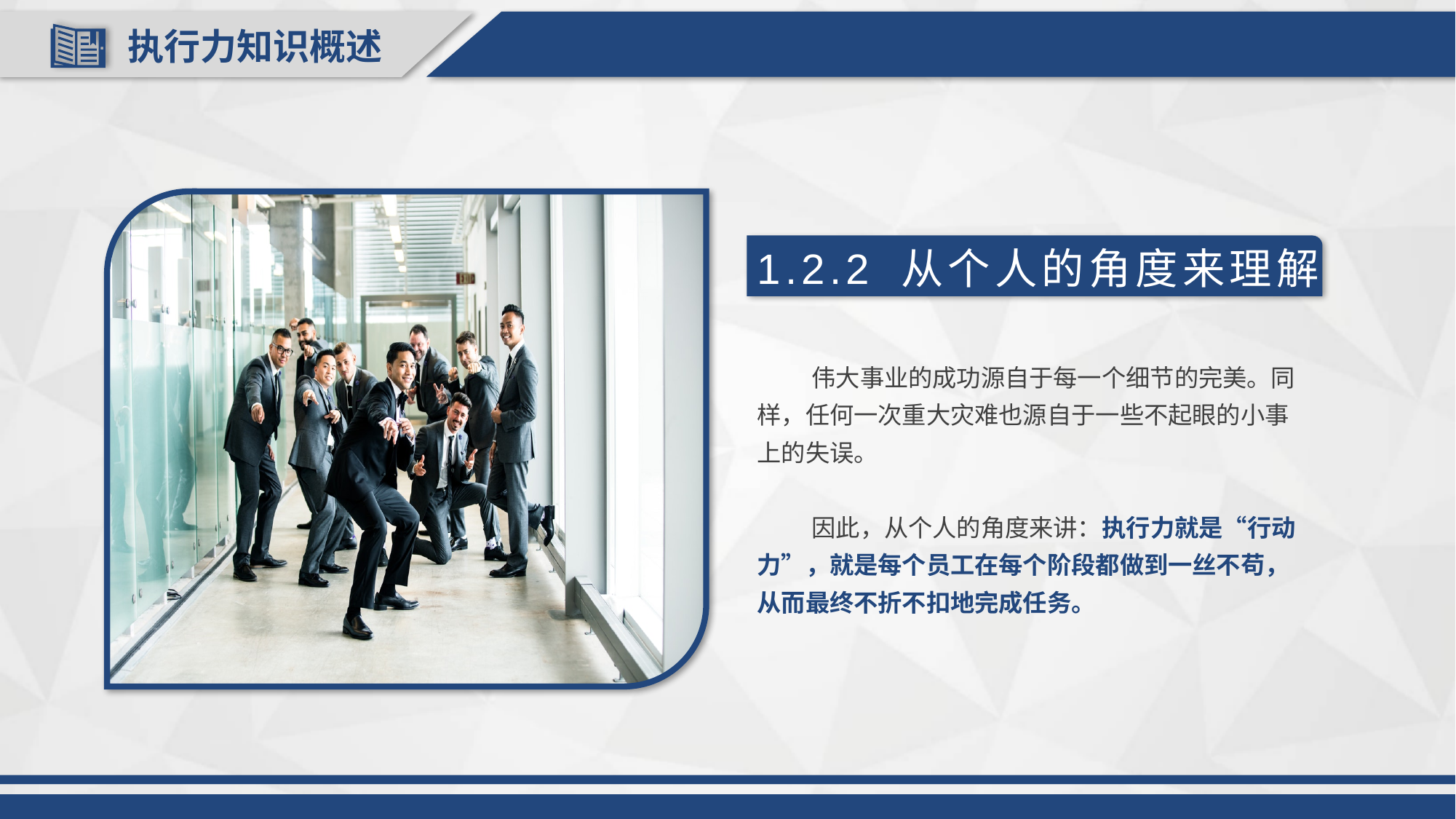

执行力知识概述

1.2.2 从个人的角度来理解
伟大事业的成功源自于每一个细节的完美。同样，任何一次重大灾难也源自于一些不起眼的小事上的失误。
因此，从个人的角度来讲：执行力就是“行动力”，就是每个员工在每个阶段都做到一丝不苟，从而最终不折不扣地完成任务。